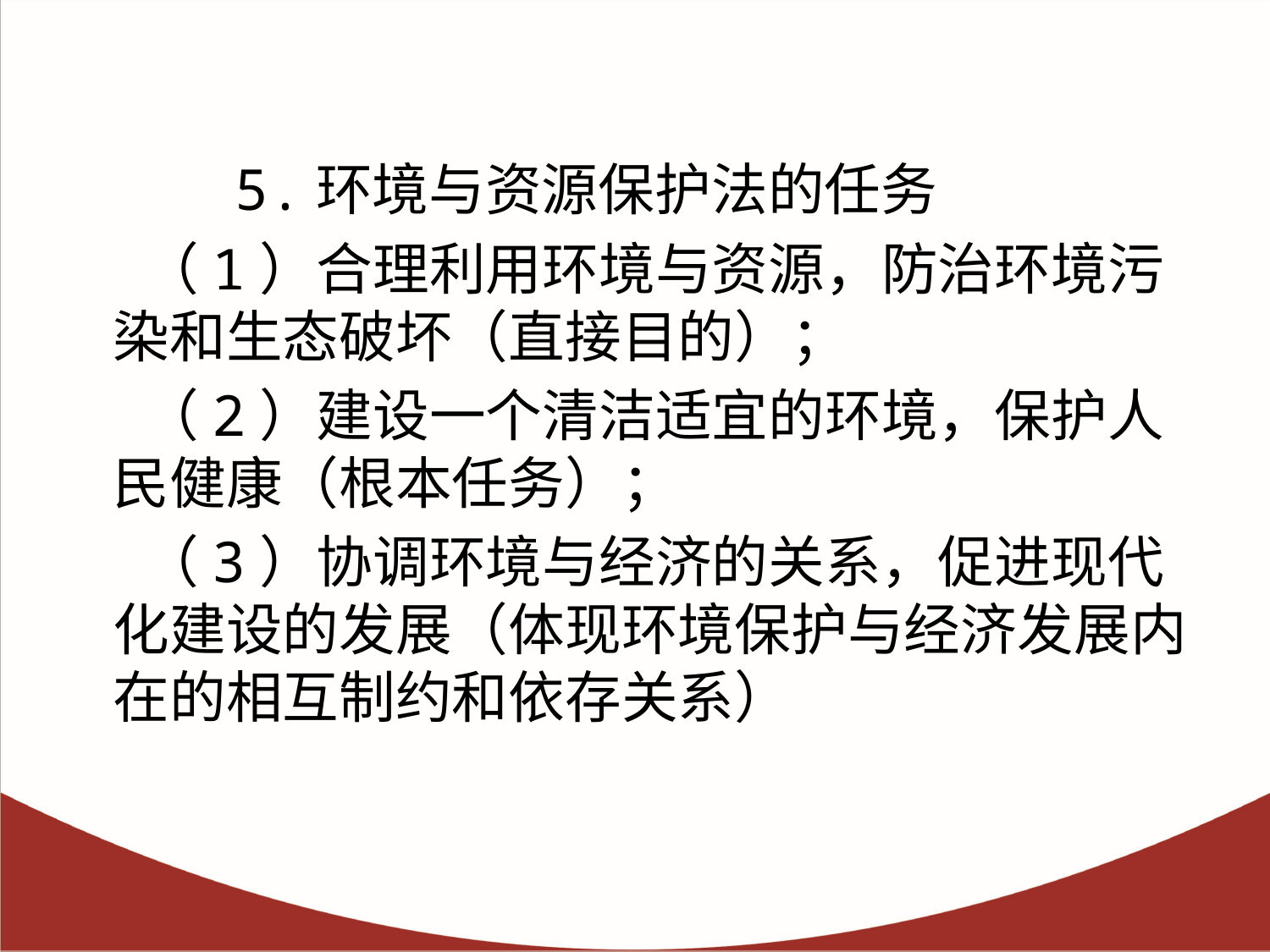

5.环境与资源保护法的任务
     （1）合理利用环境与资源，防治环境污染和生态破坏（直接目的）；
     （2）建设一个清洁适宜的环境，保护人民健康（根本任务）；
     （3）协调环境与经济的关系，促进现代化建设的发展（体现环境保护与经济发展内在的相互制约和依存关系）